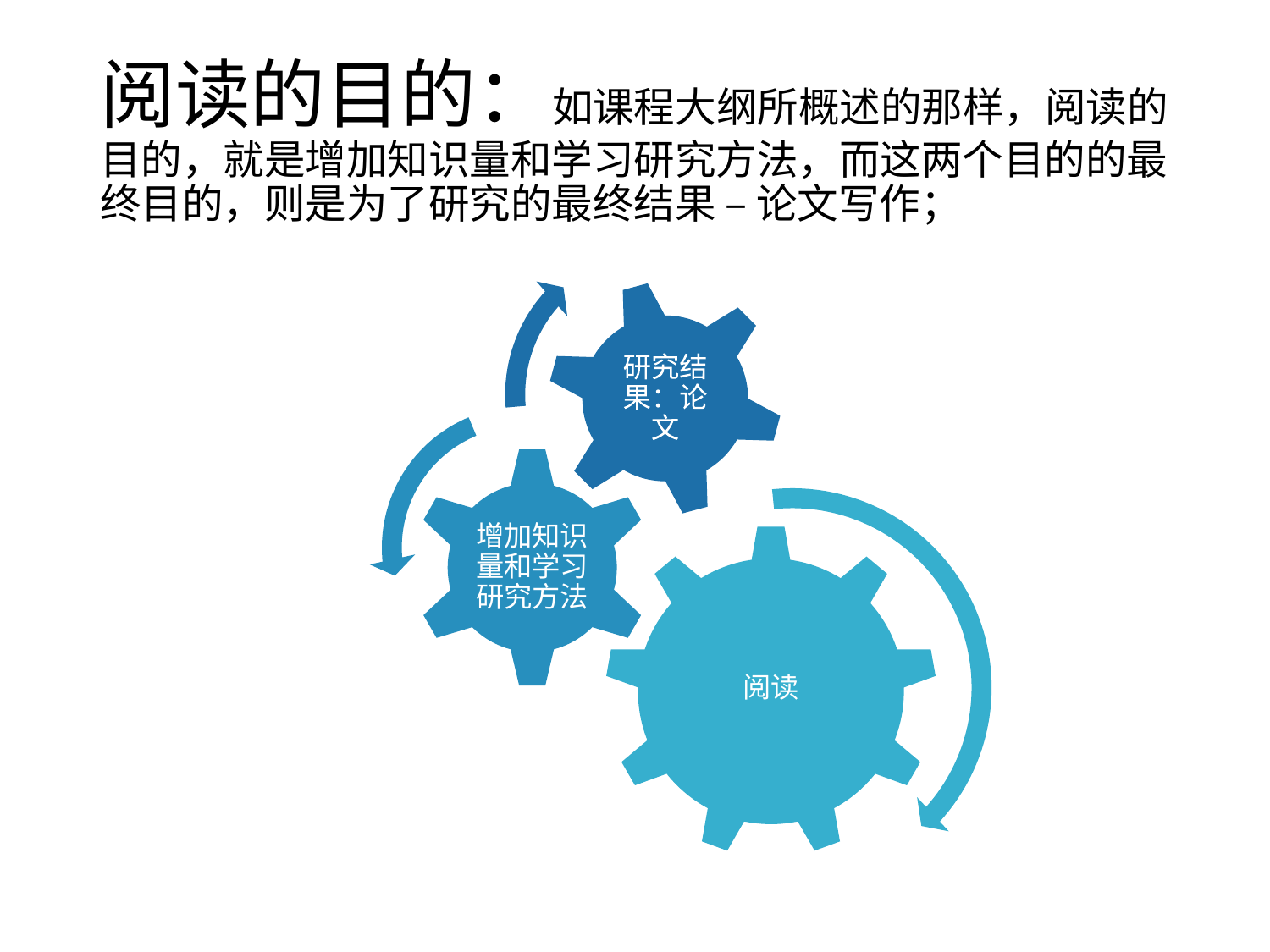

# 阅读的目的：如课程大纲所概述的那样，阅读的目的，就是增加知识量和学习研究方法，而这两个目的的最终目的，则是为了研究的最终结果 – 论文写作；
阅读
增加知识量和学习研究方法
研究结果：论文